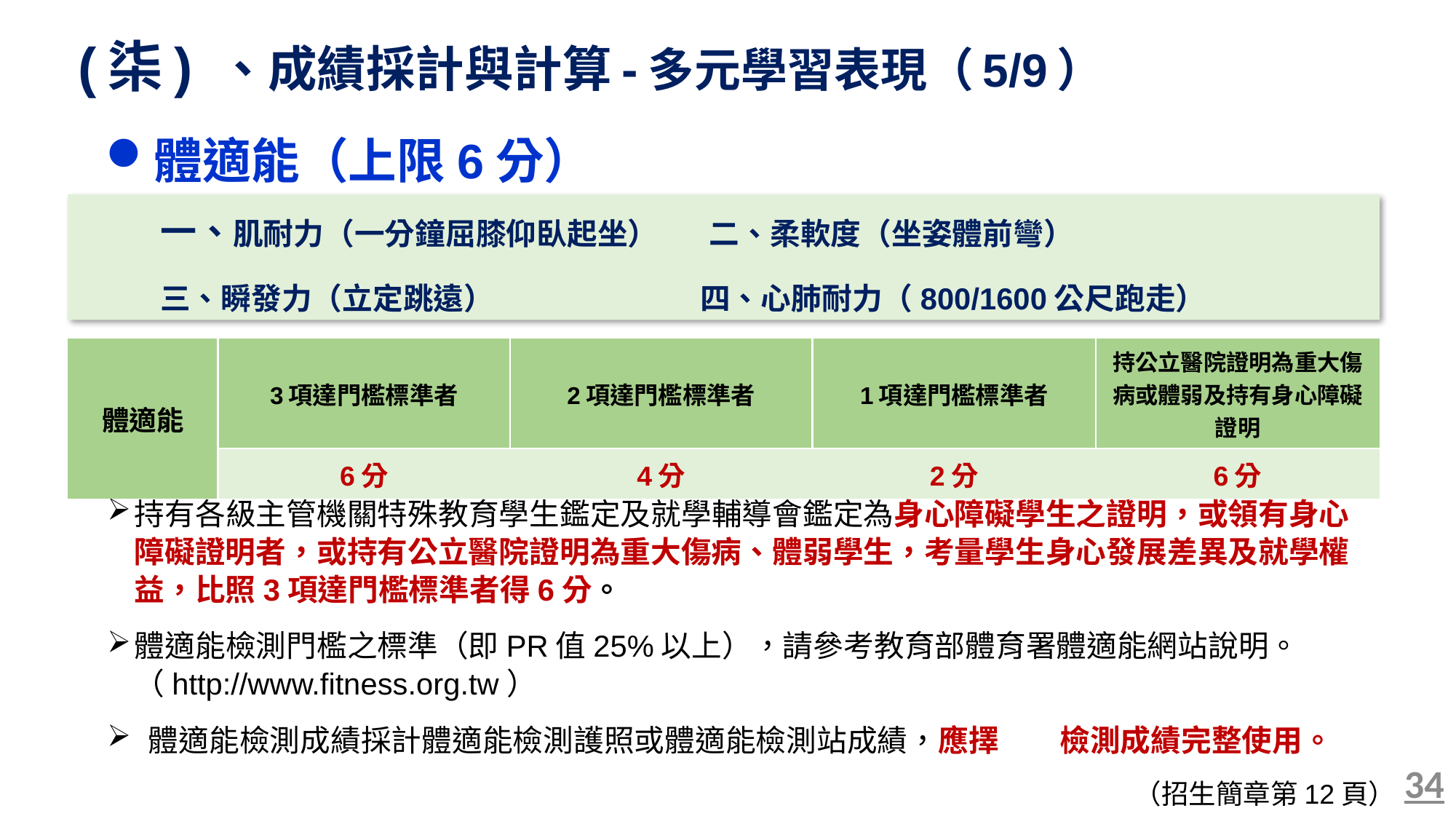

(柒) 、成績採計與計算-多元學習表現（5/9）
體適能（上限6分）
一、肌耐力（一分鐘屈膝仰臥起坐）　   二、柔軟度（坐姿體前彎）
三、瞬發力（立定跳遠）　　                     四、心肺耐力（800/1600公尺跑走）

| 體適能 | 3項達門檻標準者 | 2項達門檻標準者 | 1項達門檻標準者 | 持公立醫院證明為重大傷病或體弱及持有身心障礙證明 |
| --- | --- | --- | --- | --- |
|  | 6分 | 4分 | 2分 | 6分 |
持有各級主管機關特殊教育學生鑑定及就學輔導會鑑定為身心障礙學生之證明，或領有身心障礙證明者，或持有公立醫院證明為重大傷病、體弱學生，考量學生身心發展差異及就學權益，比照3項達門檻標準者得6分。
體適能檢測門檻之標準（即PR值25%以上），請參考教育部體育署體適能網站說明。（http://www.fitness.org.tw）
 體適能檢測成績採計體適能檢測護照或體適能檢測站成績，應擇一次檢測成績完整使用。

34
（招生簡章第12頁）